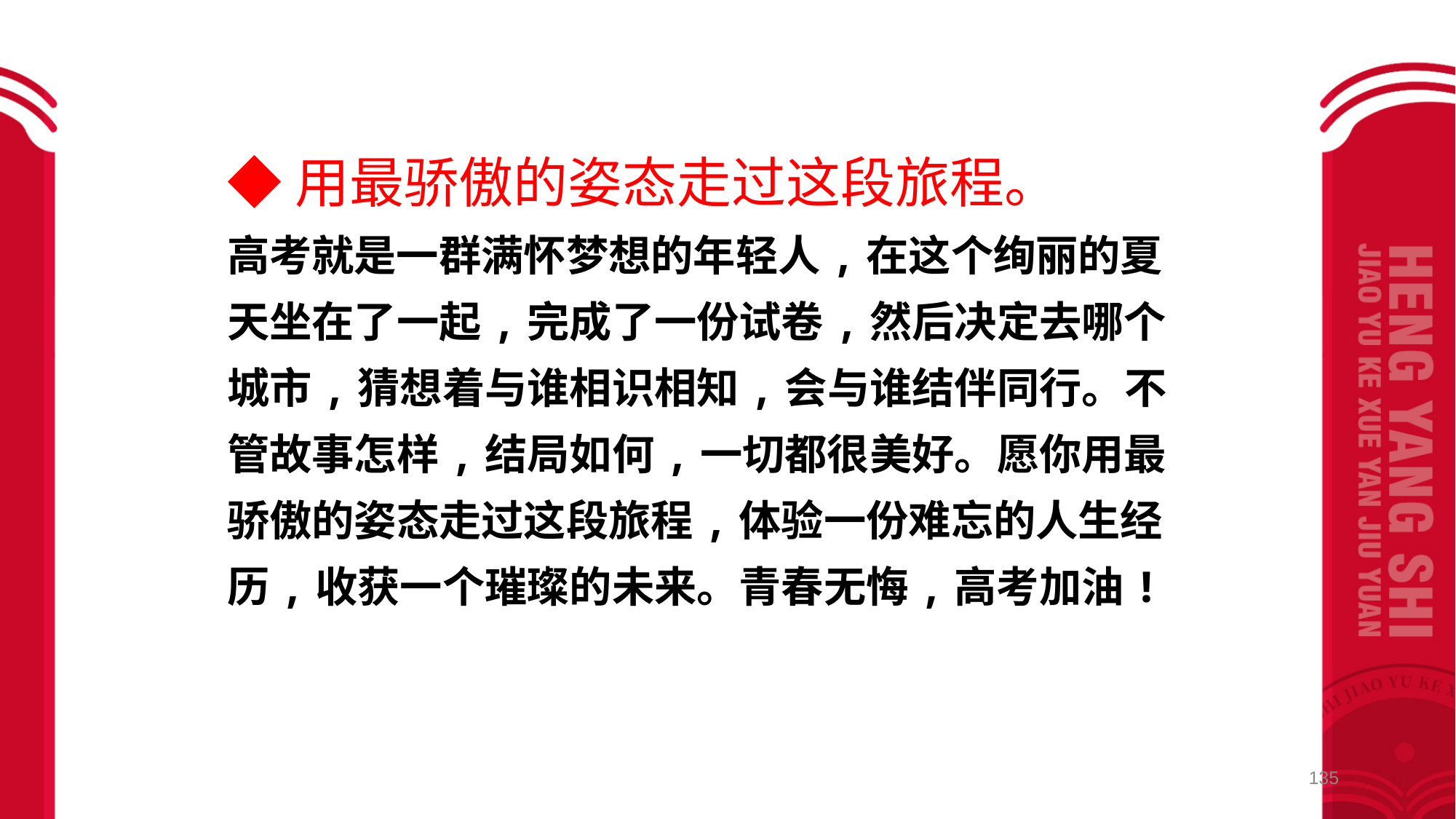

◆用最骄傲的姿态走过这段旅程。
高考就是一群满怀梦想的年轻人,在这个绚丽的夏天坐在了一起,完成了一份试卷,然后决定去哪个城市,猜想着与谁相识相知,会与谁结伴同行。不管故事怎样,结局如何,一切都很美好。愿你用最骄傲的姿态走过这段旅程,体验一份难忘的人生经历,收获一个璀璨的未来。青春无悔,高考加油!
135